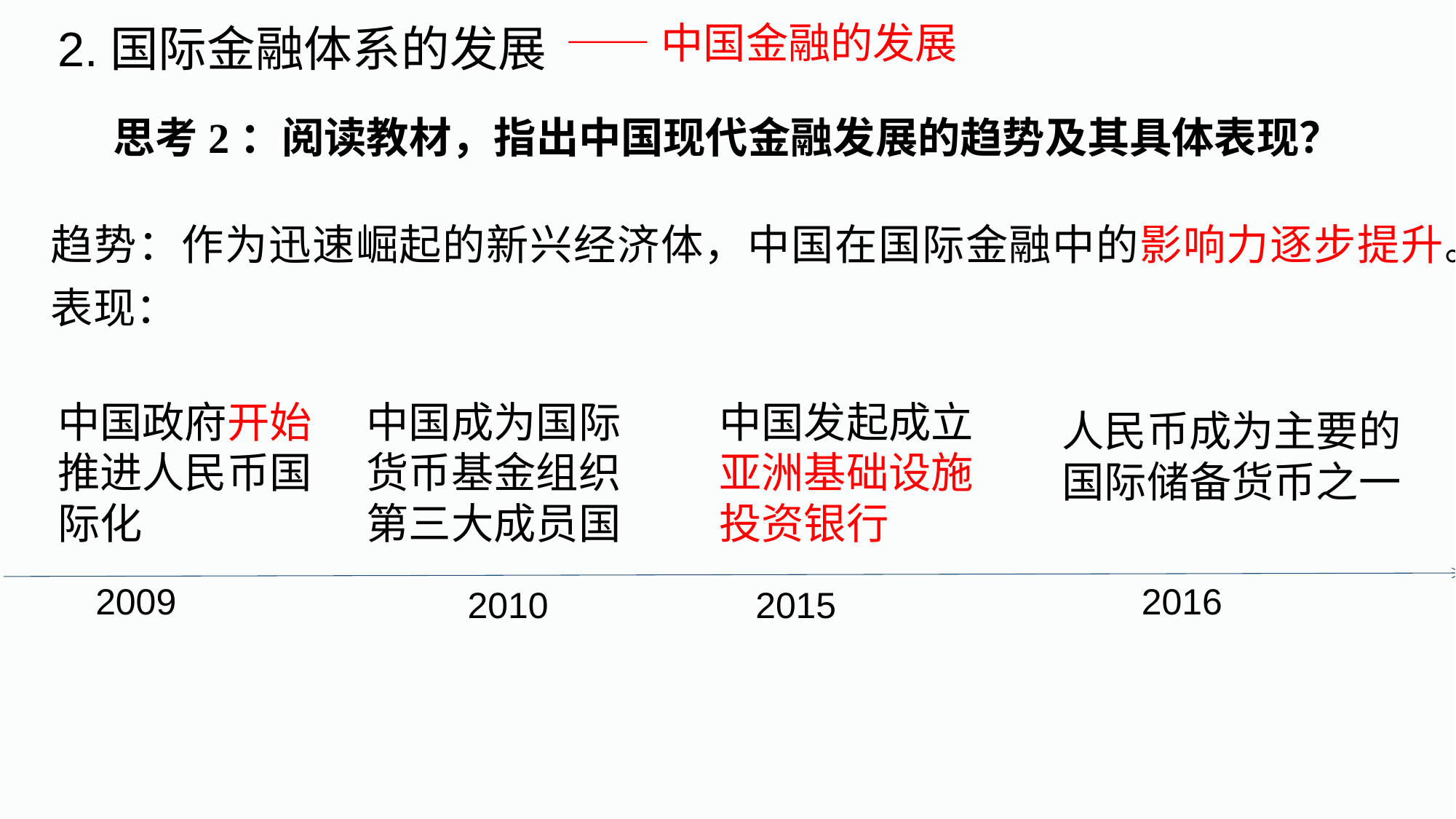

——中国金融的发展
2.国际金融体系的发展
思考2：阅读教材，指出中国现代金融发展的趋势及其具体表现？
趋势：作为迅速崛起的新兴经济体，中国在国际金融中的影响力逐步提升。
表现：
中国政府开始推进人民币国际化
中国成为国际货币基金组织第三大成员国
中国发起成立亚洲基础设施投资银行
人民币成为主要的国际储备货币之一
2009
2016
2010
2015